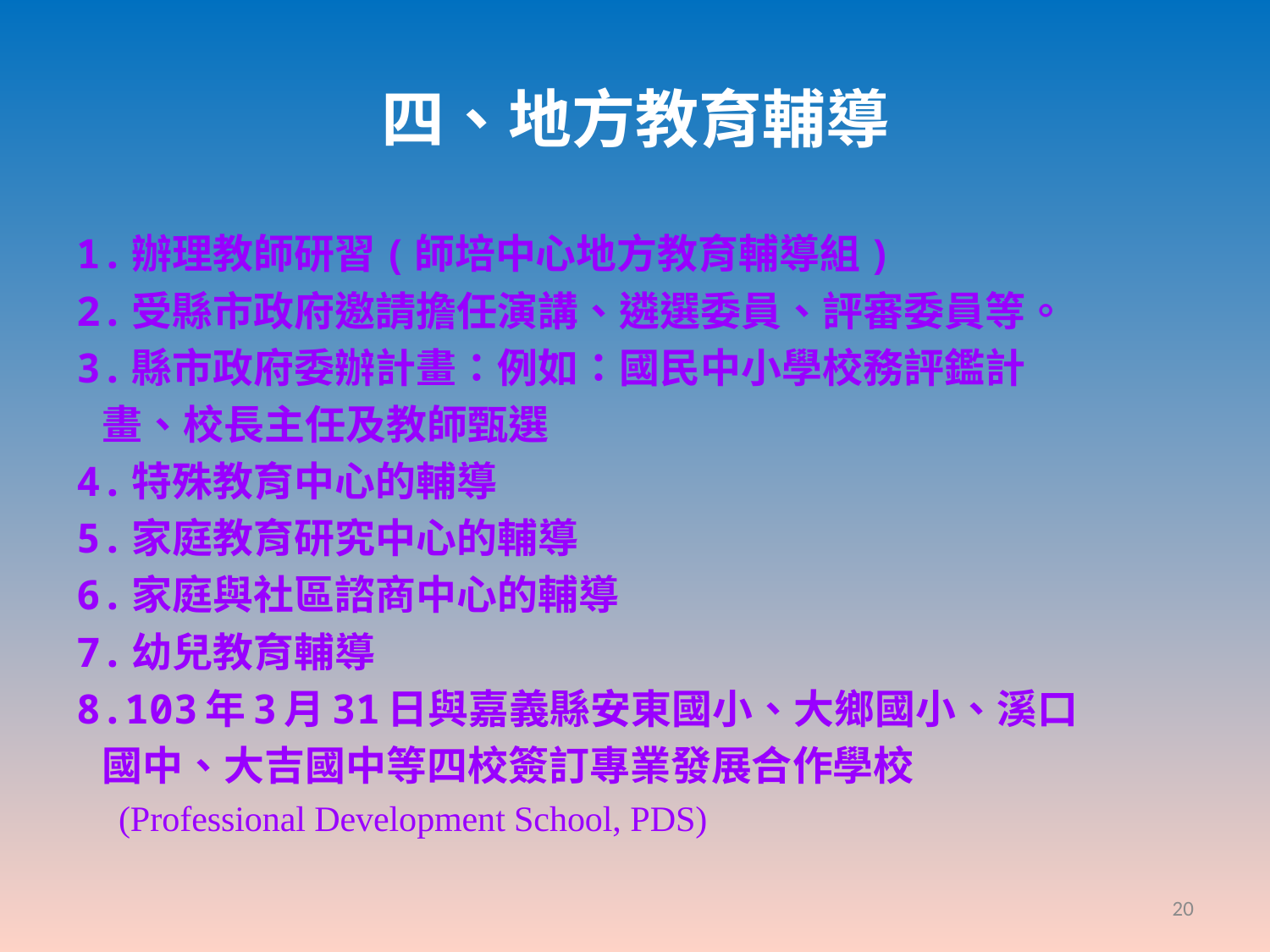

# 四、地方教育輔導
1.辦理教師研習(師培中心地方教育輔導組)
2.受縣市政府邀請擔任演講、遴選委員、評審委員等。
3.縣市政府委辦計畫：例如：國民中小學校務評鑑計
  畫、校長主任及教師甄選
4.特殊教育中心的輔導
5.家庭教育研究中心的輔導
6.家庭與社區諮商中心的輔導
7.幼兒教育輔導
8.103年3月31日與嘉義縣安東國小、大鄉國小、溪口
  國中、大吉國中等四校簽訂專業發展合作學校
  (Professional Development School, PDS)

20